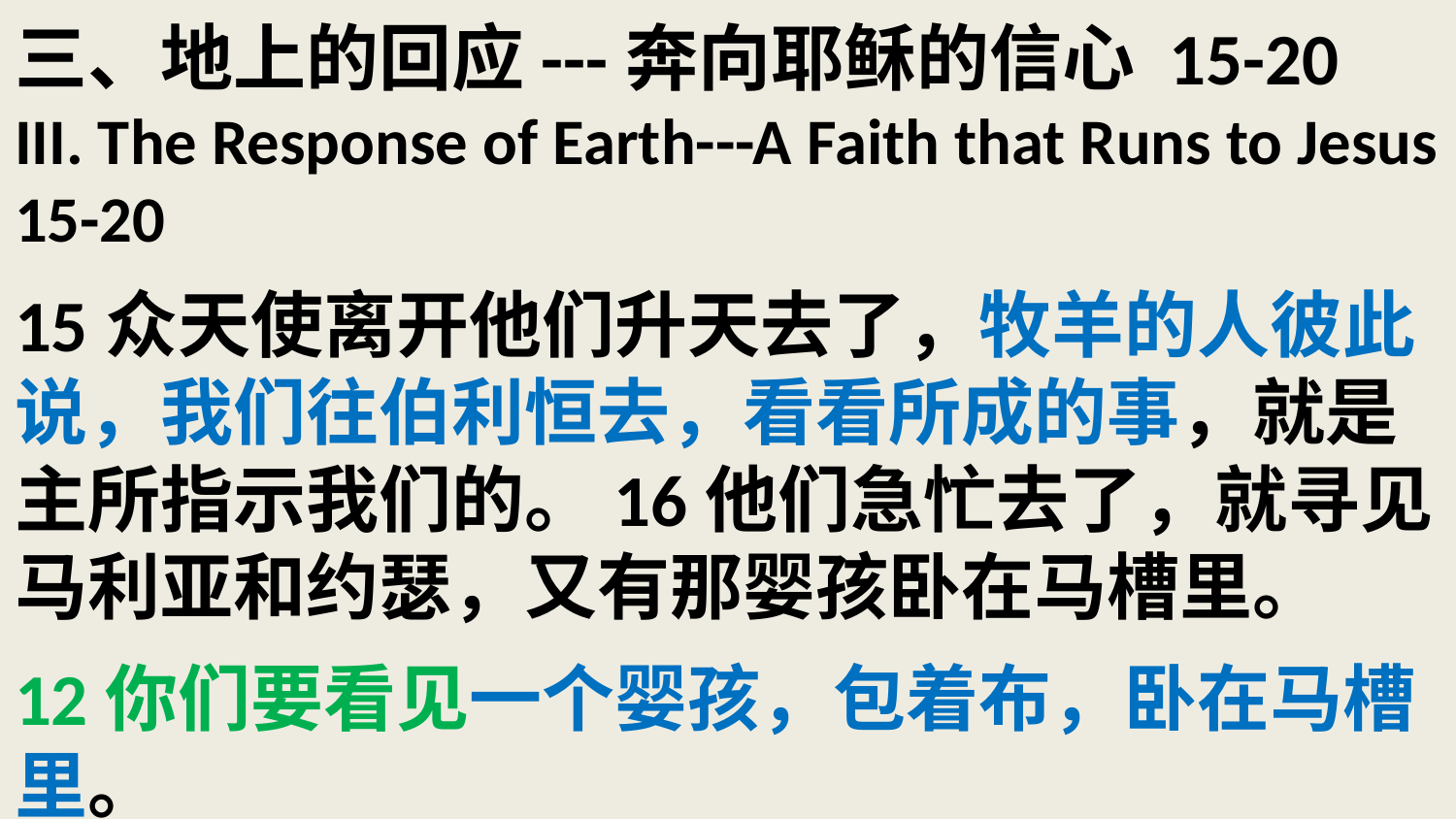

# 三、地上的回应---奔向耶稣的信心 15-20 III. The Response of Earth---A Faith that Runs to Jesus 15-20 15众天使离开他们升天去了，牧羊的人彼此说，我们往伯利恒去，看看所成的事，就是主所指示我们的。16他们急忙去了，就寻见马利亚和约瑟，又有那婴孩卧在马槽里。 12你们要看见一个婴孩，包着布，卧在马槽里。